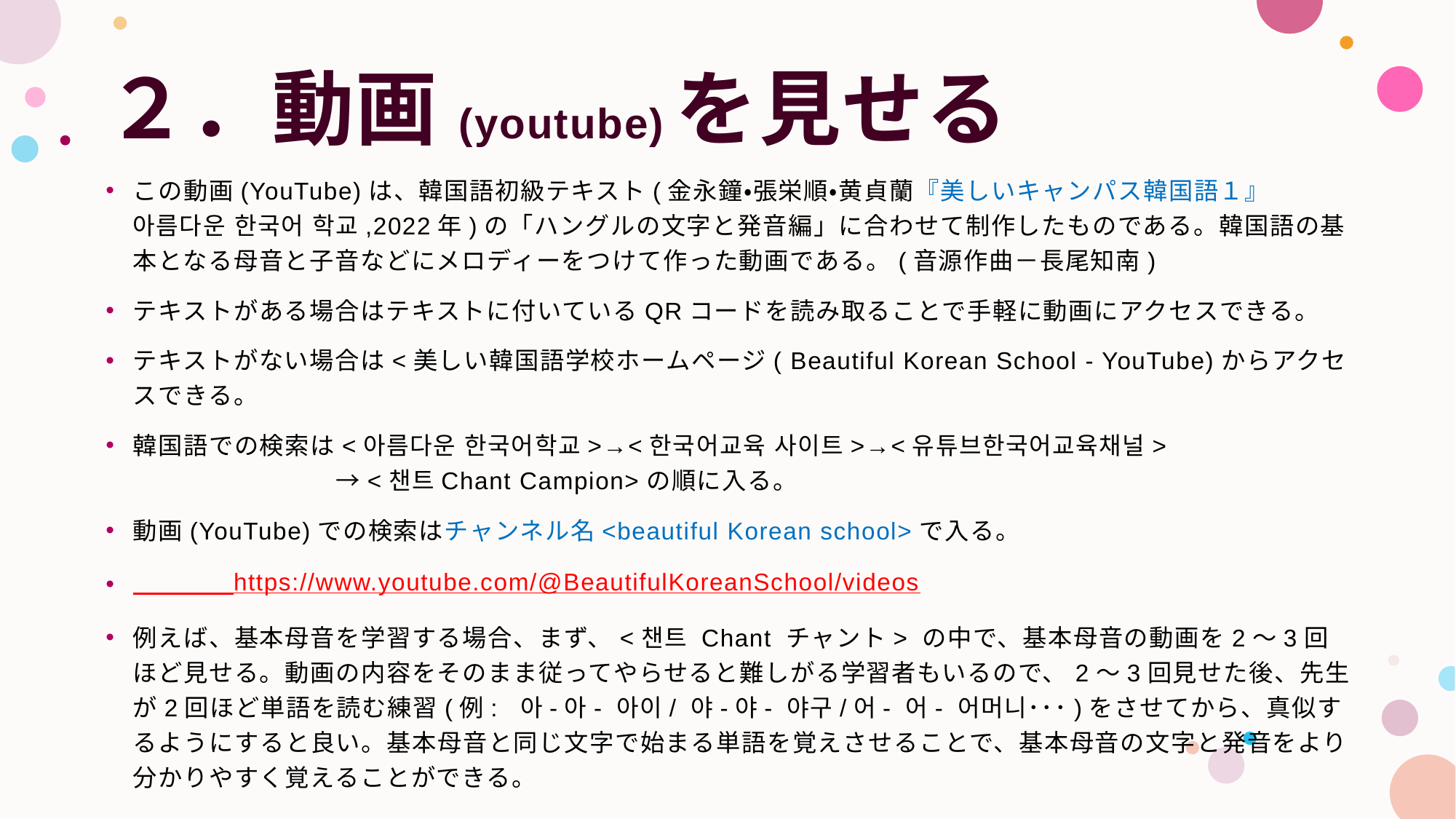

# ２．動画(youtube)を見せる
この動画(YouTube)は、韓国語初級テキスト(金永鐘・張栄順・黄貞蘭『美しいキャンパス韓国語１』아름다운 한국어 학교,2022年)の「ハングルの文字と発音編」に合わせて制作したものである。韓国語の基本となる母音と子音などにメロディーをつけて作った動画である。(音源作曲－長尾知南)
テキストがある場合はテキストに付いているQRコードを読み取ることで手軽に動画にアクセスできる。
テキストがない場合は<美しい韓国語学校ホームページ( Beautiful Korean School - YouTube)からアクセスできる。
韓国語での検索は<아름다운 한국어학교>→<한국어교육 사이트>→<유튜브한국어교육채널> 　　　　　　　　　　　　　　→<챈트Chant Campion>の順に入る。
動画(YouTube)での検索はチャンネル名<beautiful Korean school>で入る。
　　　　https://www.youtube.com/@BeautifulKoreanSchool/videos
例えば、基本母音を学習する場合、まず、<챈트 Chant チャント> の中で、基本母音の動画を2～3回ほど見せる。動画の内容をそのまま従ってやらせると難しがる学習者もいるので、2～3回見せた後、先生が2回ほど単語を読む練習(例:  아-아- 아이/ 야-야- 야구/어- 어- 어머니･･･)をさせてから、真似するようにすると良い。基本母音と同じ文字で始まる単語を覚えさせることで、基本母音の文字と発音をより分かりやすく覚えることができる。